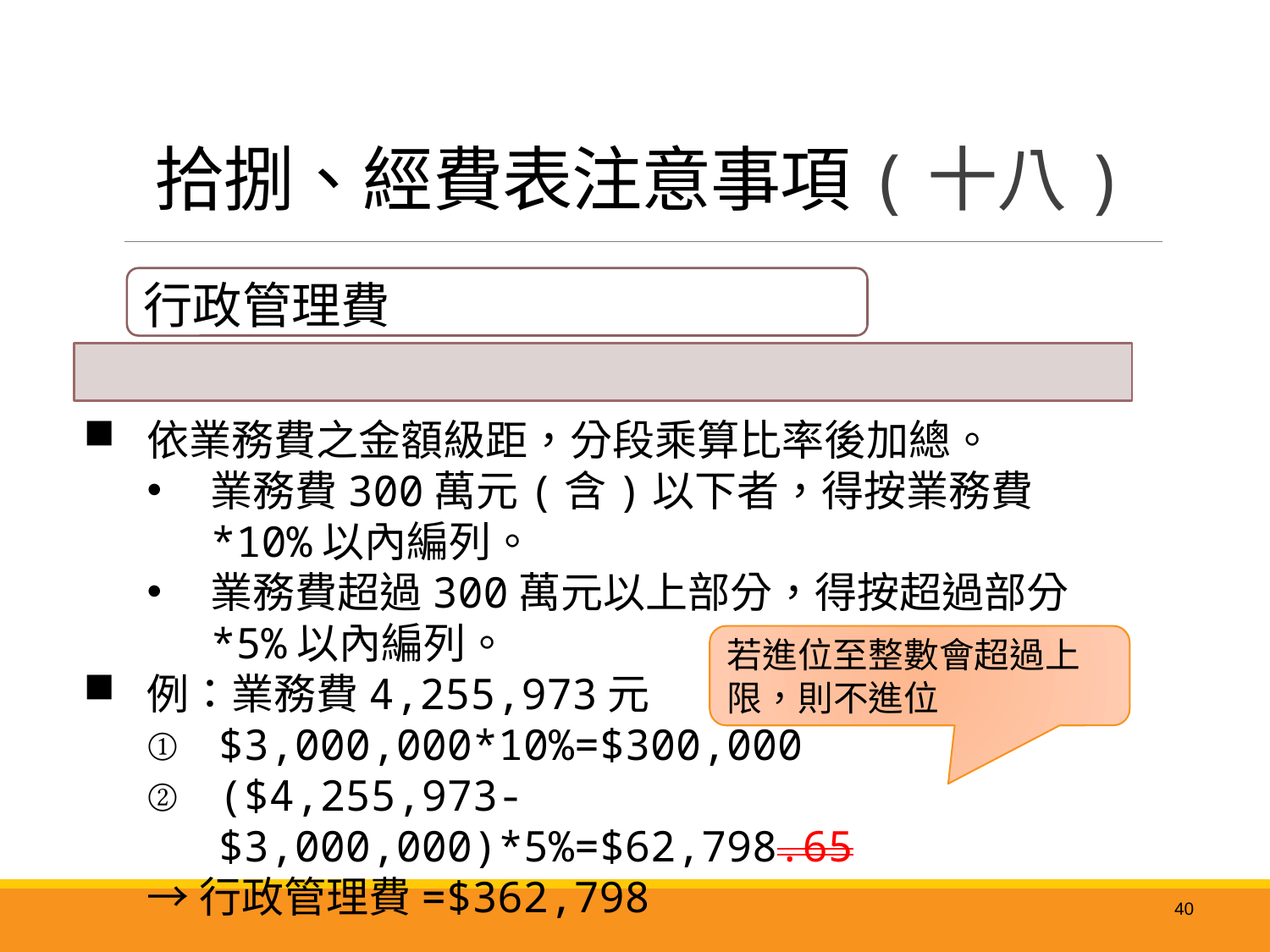

# 拾捌、經費表注意事項(十八)
行政管理費
依業務費之金額級距，分段乘算比率後加總。
業務費300萬元(含)以下者，得按業務費*10%以內編列。
業務費超過300萬元以上部分，得按超過部分*5%以內編列。
例：業務費4,255,973元
$3,000,000*10%=$300,000
($4,255,973-$3,000,000)*5%=$62,798.65
→行政管理費=$362,798
若進位至整數會超過上限，則不進位
40